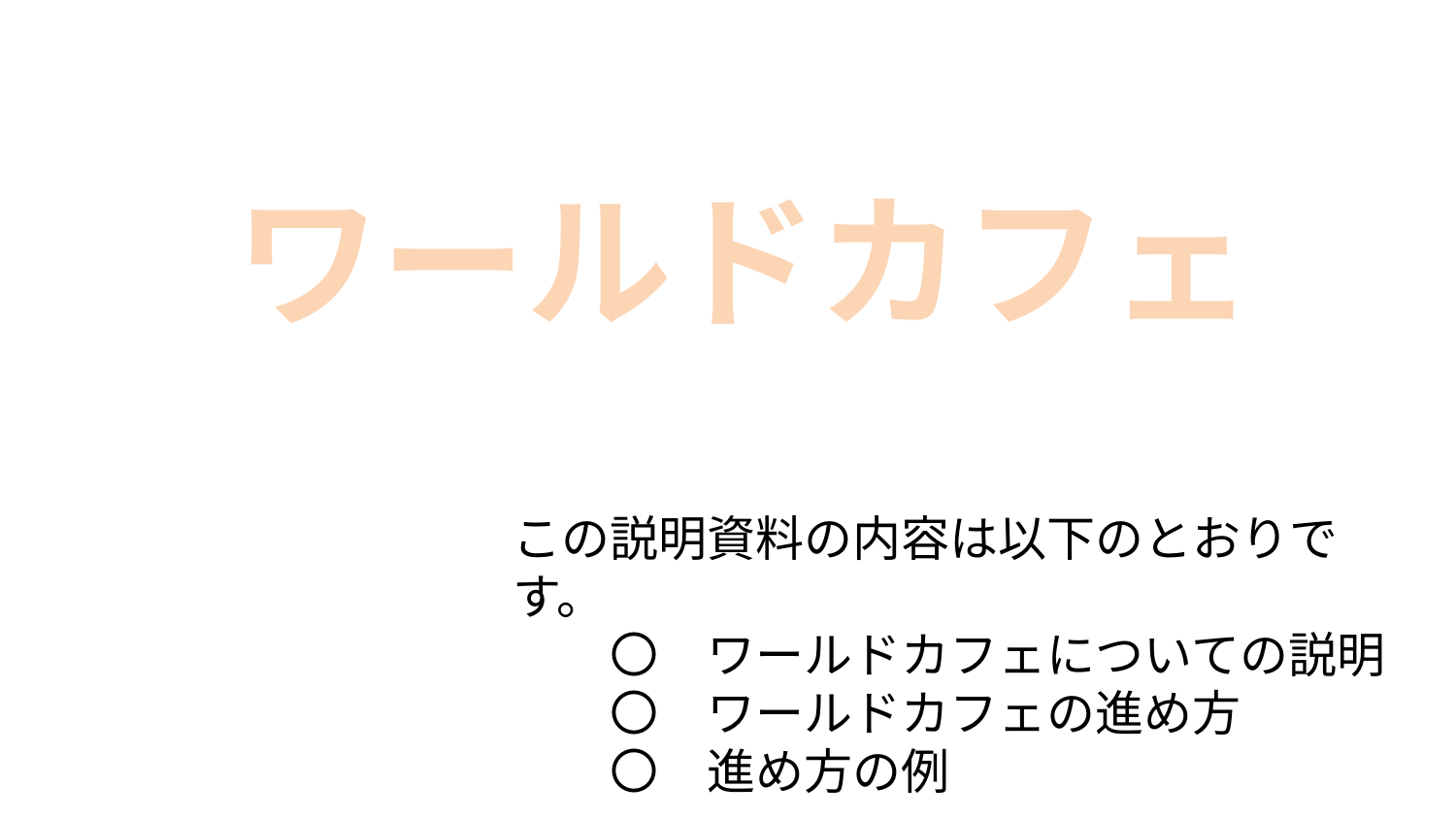

ワールドカフェ
この説明資料の内容は以下のとおりです。
　　〇　ワールドカフェについての説明
　　〇　ワールドカフェの進め方
　　〇　進め方の例